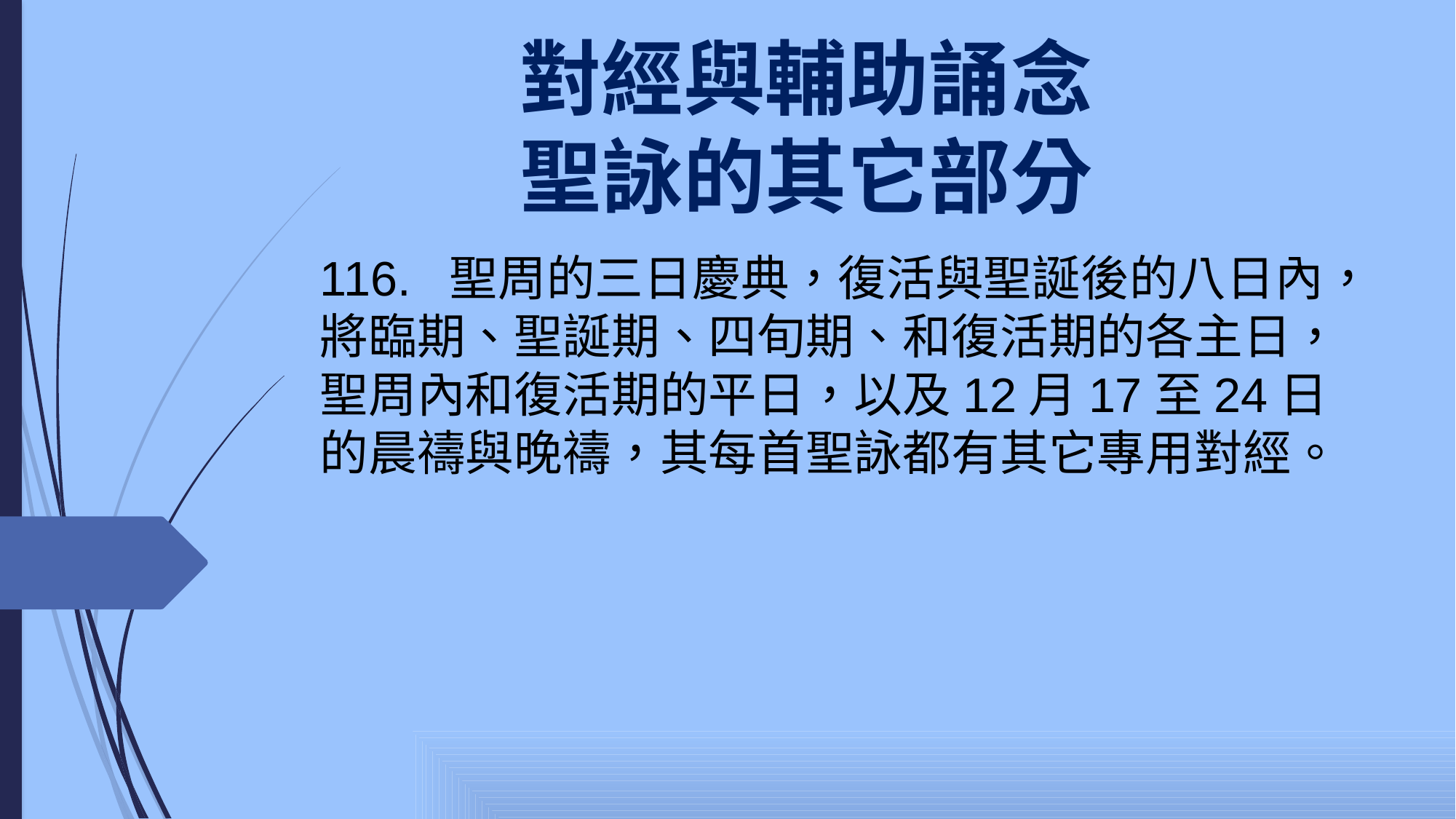

# 對經與輔助誦念 聖詠的其它部分
116.  聖周的三日慶典，復活與聖誕後的八日內，將臨期、聖誕期、四旬期、和復活期的各主日，聖周內和復活期的平日，以及12月17至24日的晨禱與晚禱，其每首聖詠都有其它專用對經。